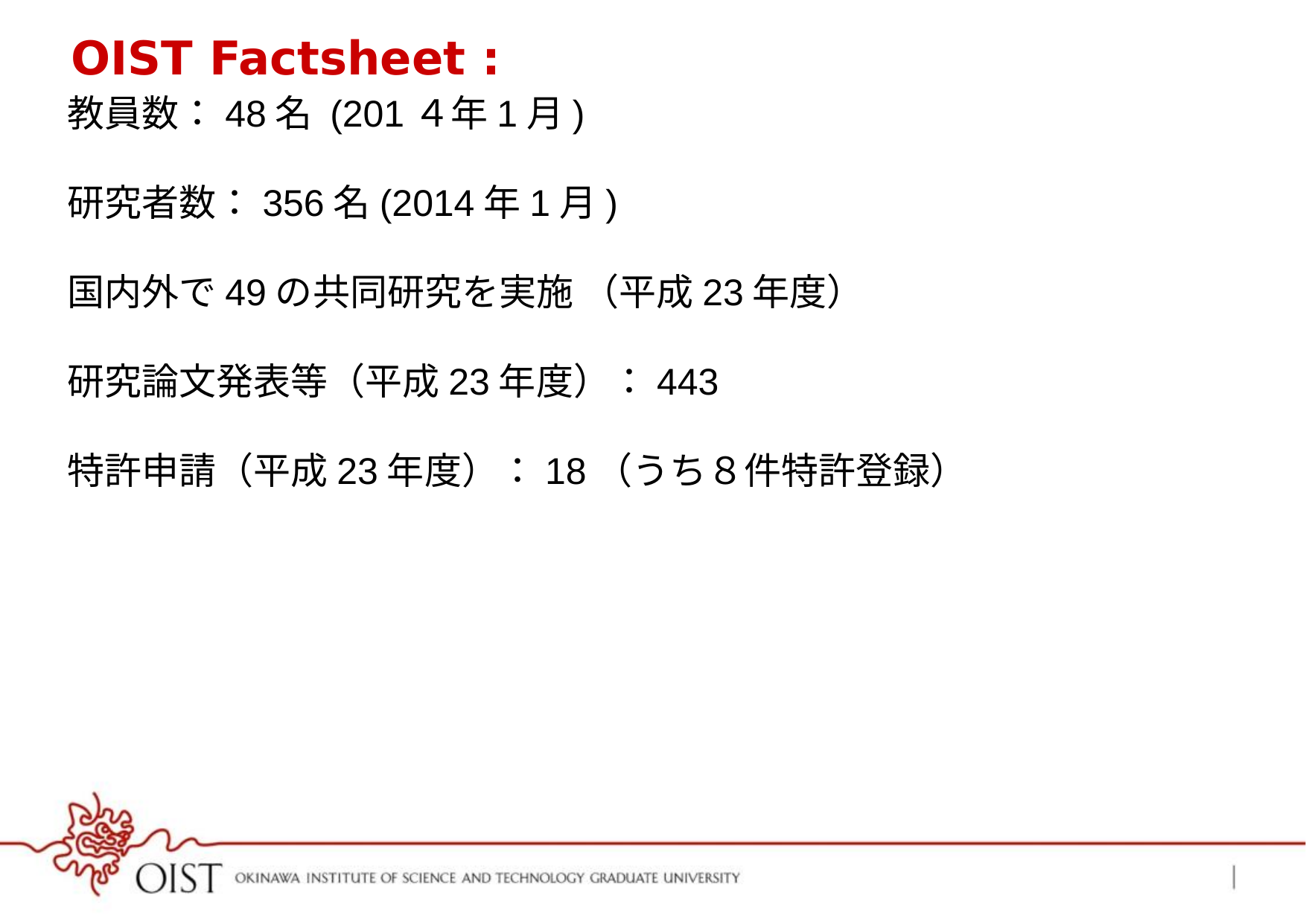

OIST Factsheet :

教員数：48名 (201４年1月)

研究者数：356名(2014年1月)

国内外で49の共同研究を実施 （平成23年度）

研究論文発表等（平成23年度）：443

特許申請（平成23年度）：18（うち８件特許登録）